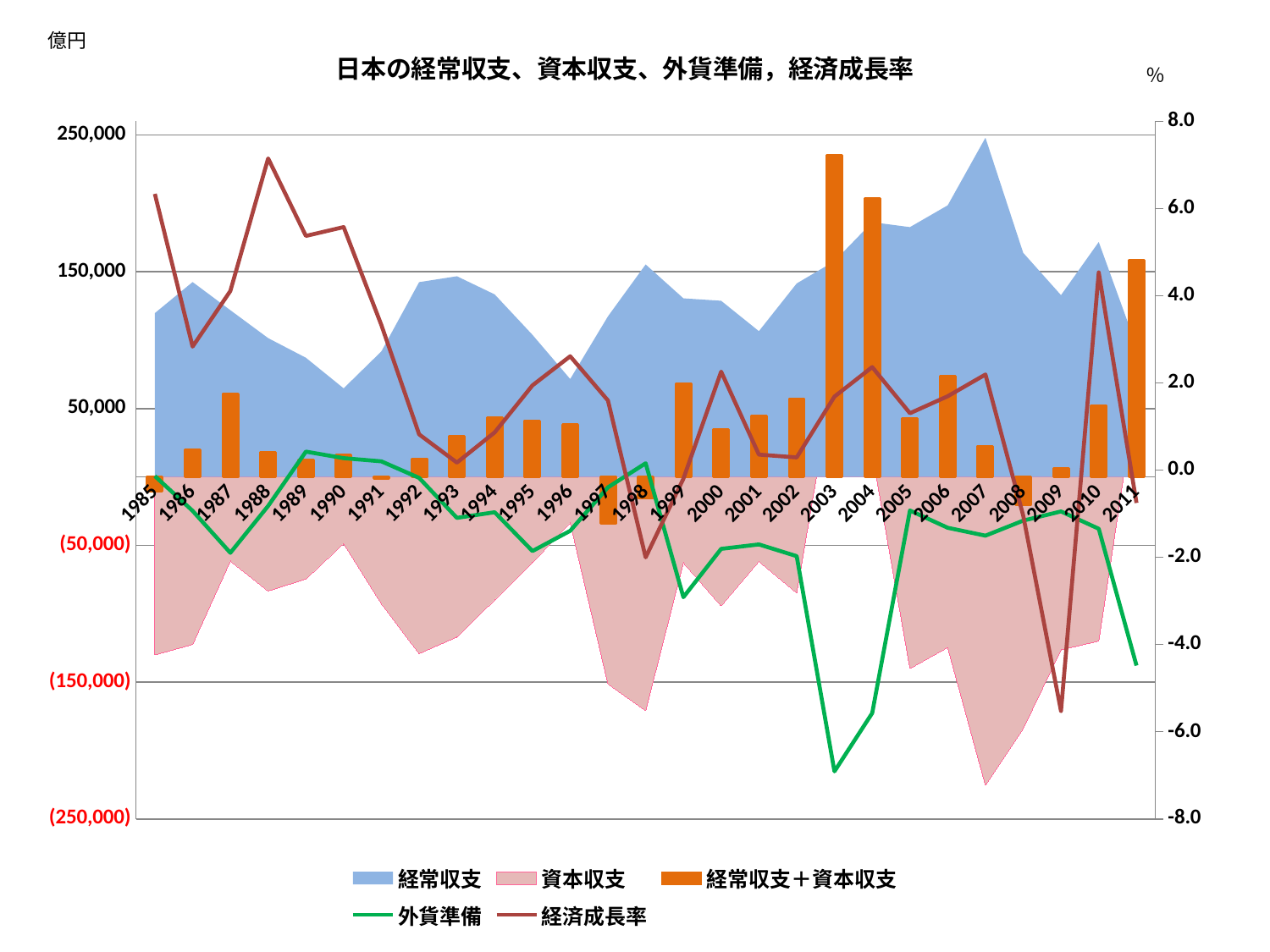

### Chart: 日本の経常収支、資本収支、外貨準備，経済成長率

| Category | 経常収支 | 資本収支 | 経常収支＋資本収支 | 外貨準備 | 経済成長率 |
|---|---|---|---|---|---|
| 1985 | 119698.0 | -130134.0 | -10436.0 | 602.0 | 6.333 |
| 1986 | 142437.0 | -122503.0 | 19934.0 | -24834.0 | 2.831 |
| 1987 | 121862.0 | -61511.0 | 60351.0 | -55492.0 | 4.107 |
| 1988 | 101461.0 | -83420.0 | 18041.0 | -21255.0 | 7.147 |
| 1989 | 87113.0 | -74651.0 | 12462.0 | 18487.0 | 5.37 |
| 1990 | 64736.0 | -48679.0 | 16057.0 | 13703.0 | 5.572 |
| 1991 | 91757.0 | -92662.0 | -905.0 | 11391.0 | 3.324 |
| 1992 | 142349.0 | -129165.0 | 13184.0 | -753.0 | 0.819 |
| 1993 | 146690.0 | -117035.0 | 29655.0 | -29973.0 | 0.171 |
| 1994 | 133425.0 | -89924.0 | 43501.0 | -25854.0 | 0.864 |
| 1995 | 103862.0 | -62754.0 | 41108.0 | -54235.0 | 1.942 |
| 1996 | 71532.0 | -33425.0 | 38107.0 | -39424.0 | 2.61 |
| 1997 | 117339.0 | -151323.0 | -33984.0 | -7660.0 | 1.596 |
| 1998 | 155278.0 | -170821.0 | -15543.0 | 9986.0 | -2.003 |
| 1999 | 130522.0 | -62744.0 | 67778.0 | -87963.0 | -0.199 |
| 2000 | 128755.0 | -94233.0 | 34522.0 | -52609.0 | 2.257 |
| 2001 | 106523.0 | -61726.0 | 44797.0 | -49364.0 | 0.355 |
| 2002 | 141397.0 | -84775.0 | 56622.0 | -57969.0 | 0.29 |
| 2003 | 157668.0 | 77341.0 | 235009.0 | -215288.0 | 1.685 |
| 2004 | 186184.0 | 17370.0 | 203554.0 | -172675.0 | 2.361 |
| 2005 | 182591.0 | -140068.0 | 42523.0 | -24562.0 | 1.303 |
| 2006 | 198488.0 | -124665.0 | 73823.0 | -37196.0 | 1.693 |
| 2007 | 247938.0 | -225383.0 | 22555.0 | -42974.0 | 2.192 |
| 2008 | 163798.0 | -183895.0 | -20097.0 | -32001.0 | -1.042 |
| 2009 | 132867.0 | -126447.0 | 6420.0 | -25265.0 | -5.527 |
| 2010 | 171706.0 | -119977.0 | 51729.0 | -37925.0 | 4.533 |
| 2011 | 95507.0 | 62659.0 | 158166.0 | -137897.0 | -0.755 |